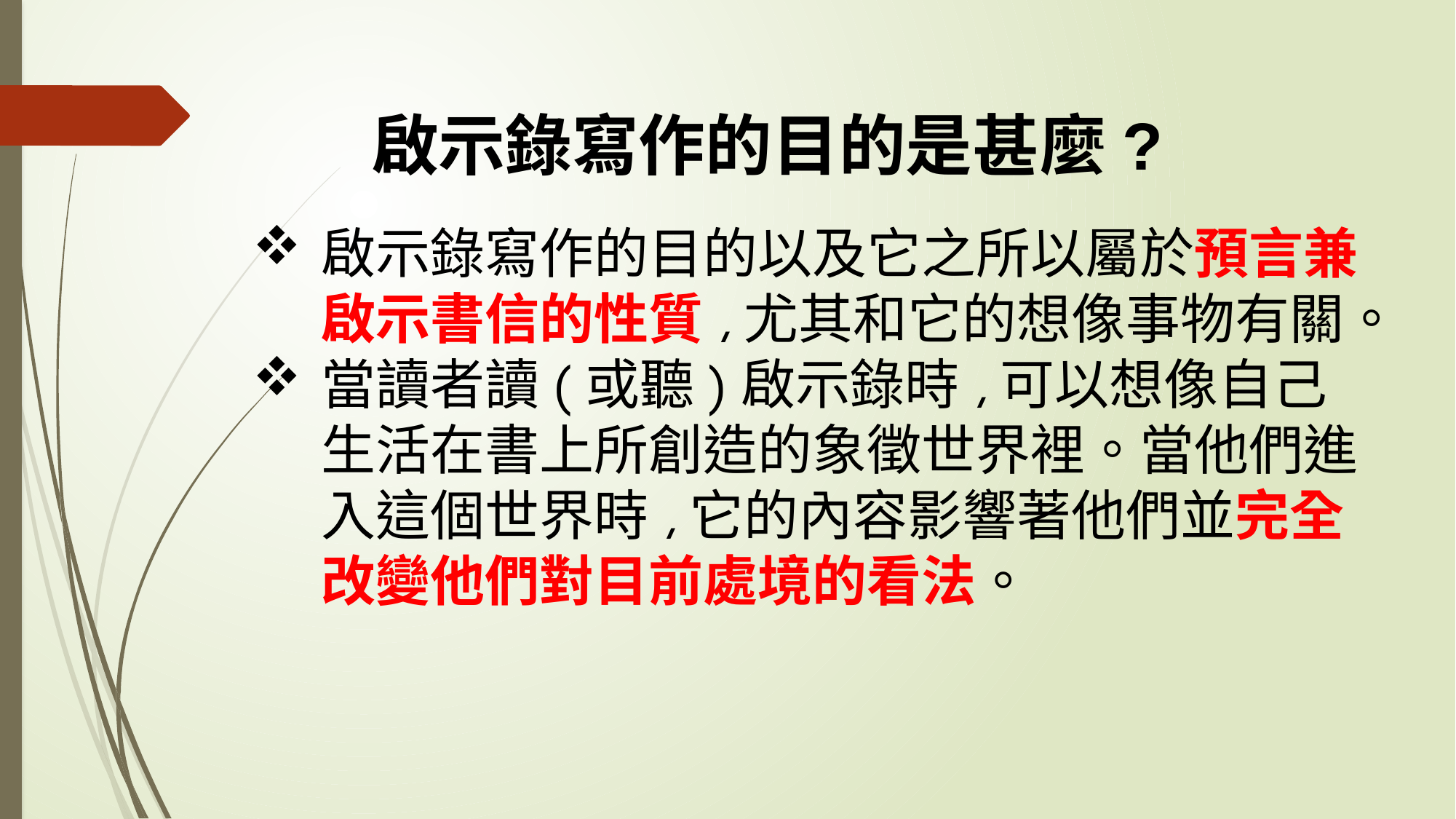

啟示錄寫作的目的是甚麼?
啟示錄寫作的目的以及它之所以屬於預言兼啟示書信的性質,尤其和它的想像事物有關。
當讀者讀(或聽)啟示錄時,可以想像自己生活在書上所創造的象徵世界裡。當他們進入這個世界時,它的內容影響著他們並完全改變他們對目前處境的看法。